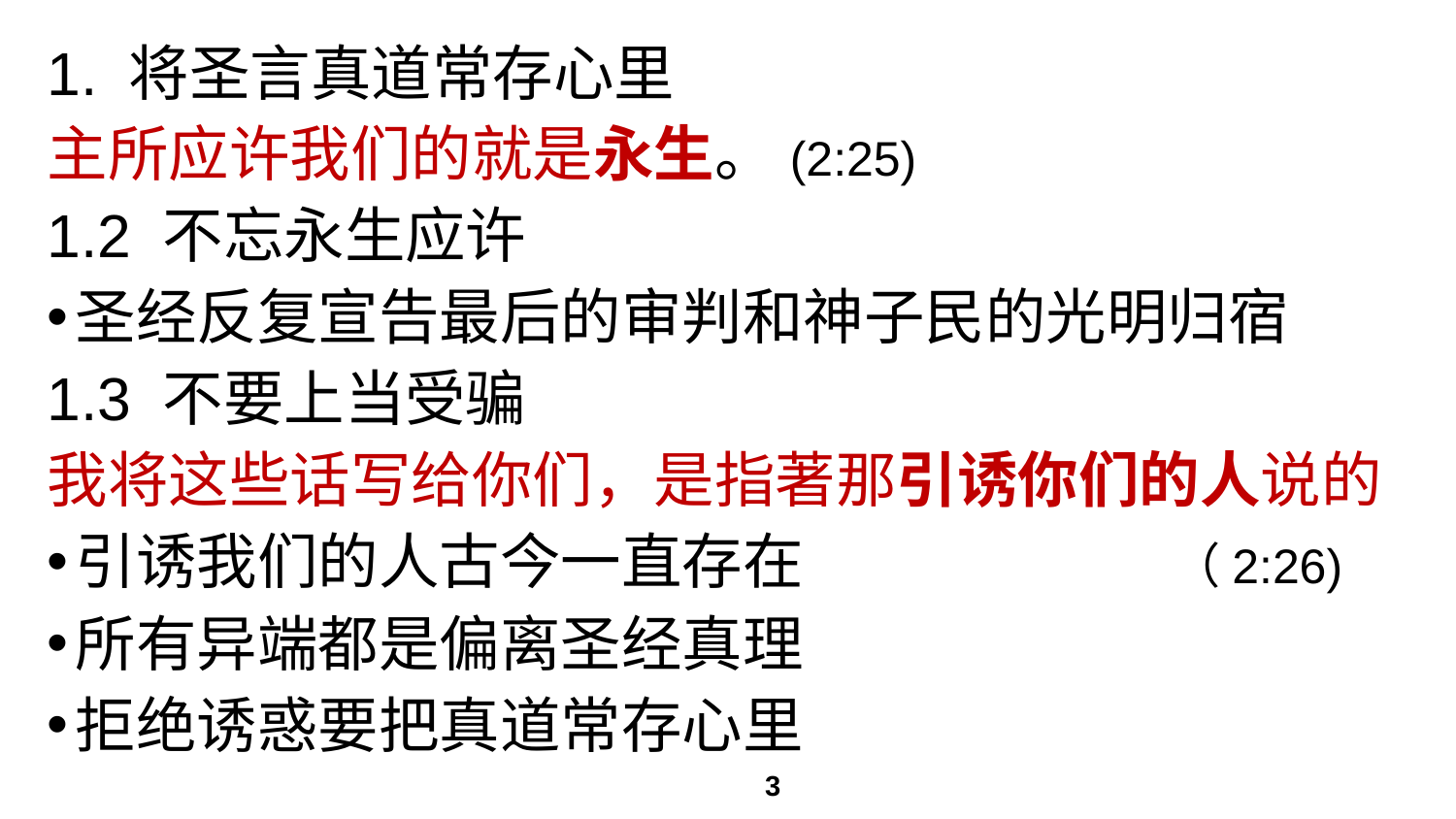

# 1. 将圣言真道常存心里
主所应许我们的就是永生。(2:25)
1.2 不忘永生应许
圣经反复宣告最后的审判和神子民的光明归宿
1.3 不要上当受骗
我将这些话写给你们，是指著那引诱你们的人说的
引诱我们的人古今一直存在                      （2:26)
所有异端都是偏离圣经真理
拒绝诱惑要把真道常存心里

3